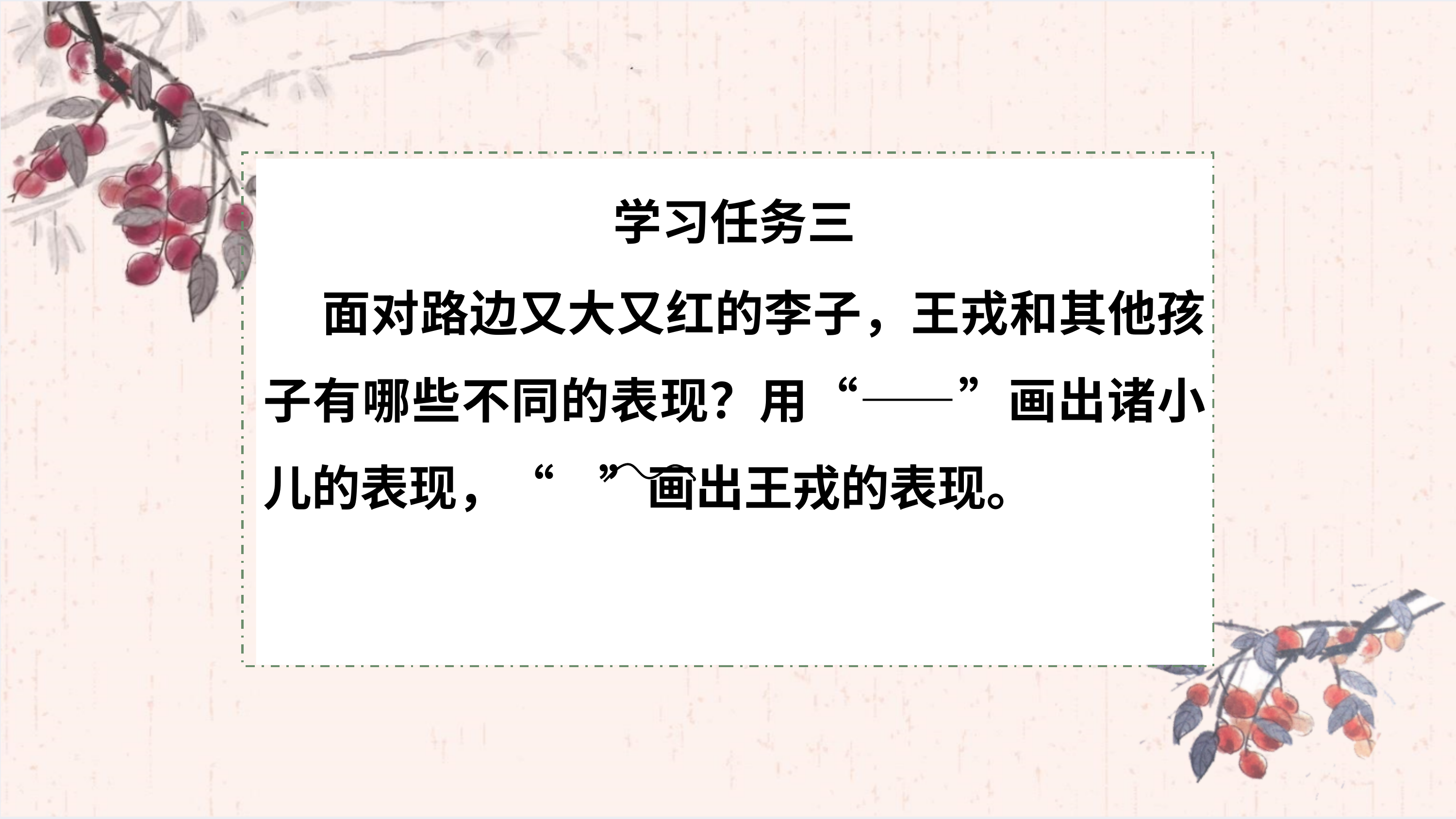

学习任务三
    面对路边又大又红的李子，王戎和其他孩子有哪些不同的表现？用“——”画出诸小儿的表现，“    ”画出王戎的表现。